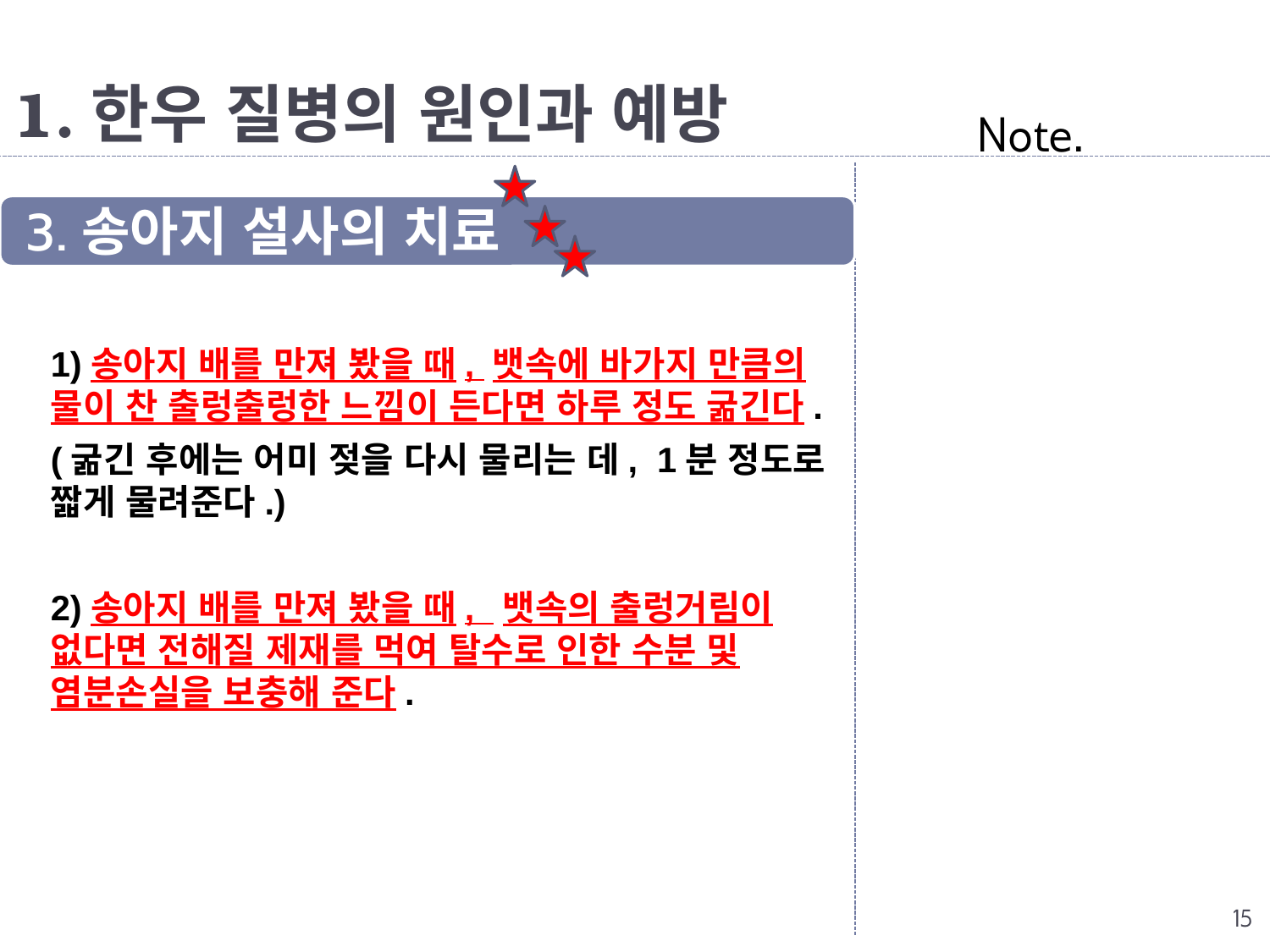

# 1.한우 질병의 원인과 예방
Note.

	1)송아지 배를 만져 봤을 때, 뱃속에 바가지 만큼의 물이 찬 출렁출렁한 느낌이 든다면 하루 정도 굶긴다.
	(굶긴 후에는 어미 젖을 다시 물리는 데,  1분 정도로 짧게 물려준다.)

	2)송아지 배를 만져 봤을 때,  뱃속의 출렁거림이 없다면 전해질 제재를 먹여 탈수로 인한 수분 및 염분손실을 보충해 준다.

3.송아지 설사의 치료

15